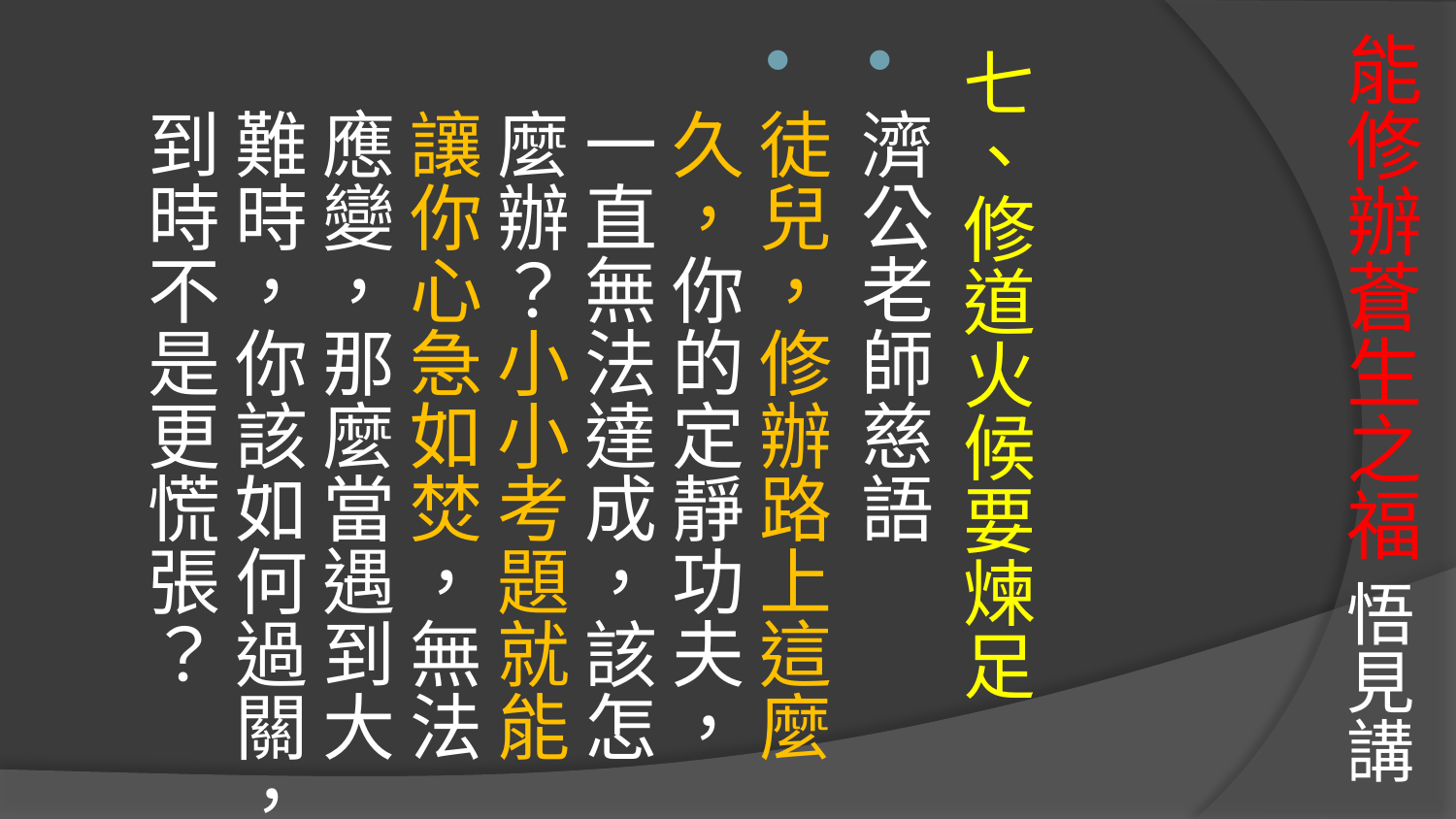

# 能修辦蒼生之福 悟見講
七、修道火候要煉足
濟公老師慈語
徒兒，修辦路上這麼久，你的定靜功夫，一直無法達成，該怎麼辦？小小考題就能讓你心急如焚，無法應變，那麼當遇到大難時，你該如何過關，到時不是更慌張？